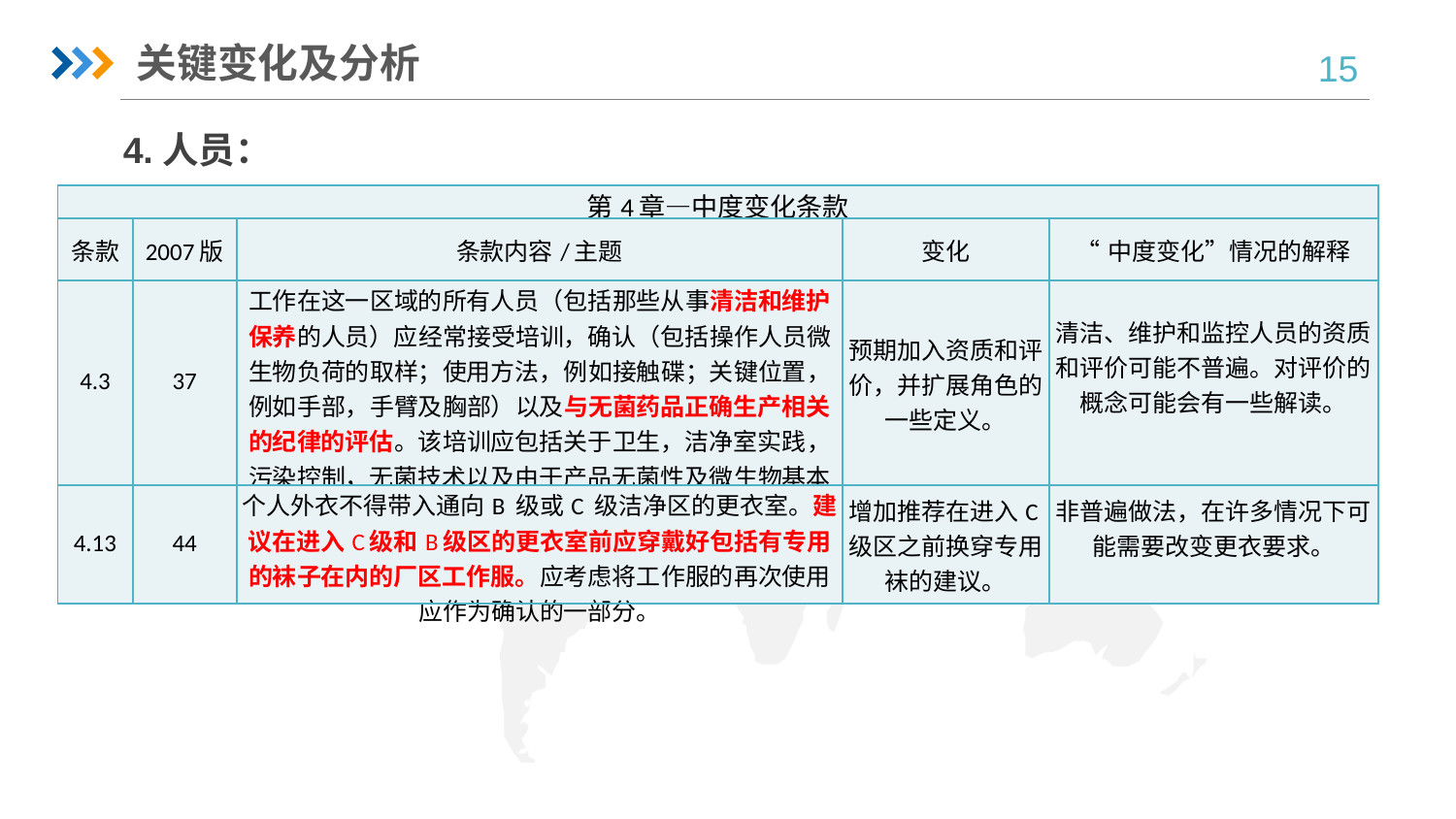

关键变化及分析
4.人员：

| 第4章—中度变化条款 |  |  |  |  |
| --- | --- | --- | --- | --- |
| 条款 | 2007版 | 条款内容/主题 | 变化 | “中度变化”情况的解释 |
| 4.3 | 37 | 工作在这一区域的所有人员（包括那些从事清洁和维护保养的人员）应经常接受培训，确认（包括操作人员微生物负荷的取样；使用方法，例如接触碟；关键位置，例如手部，手臂及胸部）以及与无菌药品正确生产相关的纪律的评估。该培训应包括关于卫生，洁净室实践，污染控制，无菌技术以及由于产品无菌性及微生物基本要素的缺失而对患者造成的的潜在安全影响。 | 预期加入资质和评价，并扩展角色的一些定义。 | 清洁、维护和监控人员的资质和评价可能不普遍。对评价的概念可能会有一些解读。 |
| 4.13 | 44 | 个人外衣不得带入通向B 级或C 级洁净区的更衣室。建议在进入C级和B级区的更衣室前应穿戴好包括有专用的袜子在内的厂区工作服。应考虑将工作服的再次使用应作为确认的一部分。 | 增加推荐在进入C级区之前换穿专用袜的建议。 | 非普遍做法，在许多情况下可能需要改变更衣要求。 |